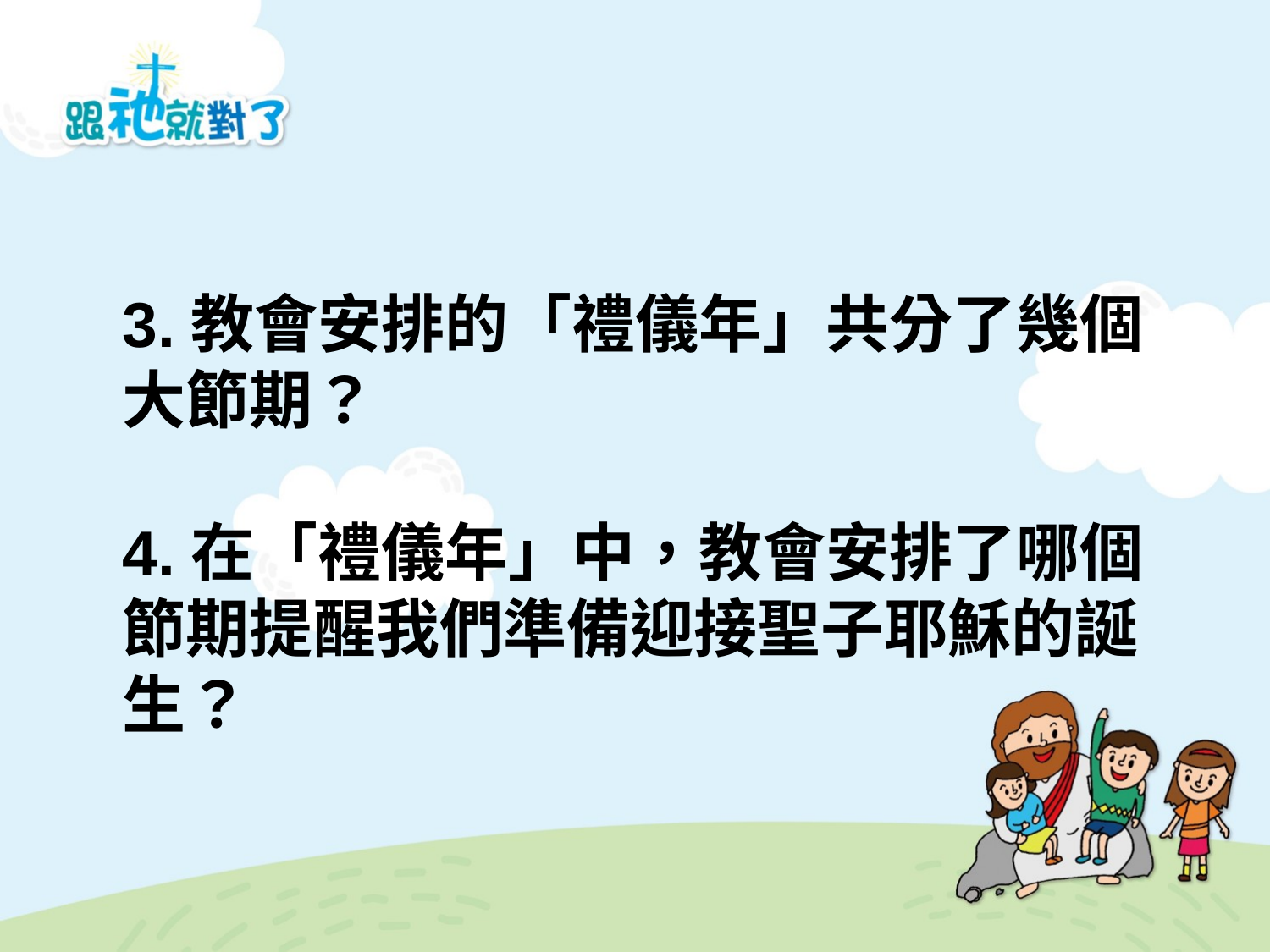

3.教會安排的「禮儀年」共分了幾個大節期？

4.在「禮儀年」中，教會安排了哪個節期提醒我們準備迎接聖子耶穌的誕生？